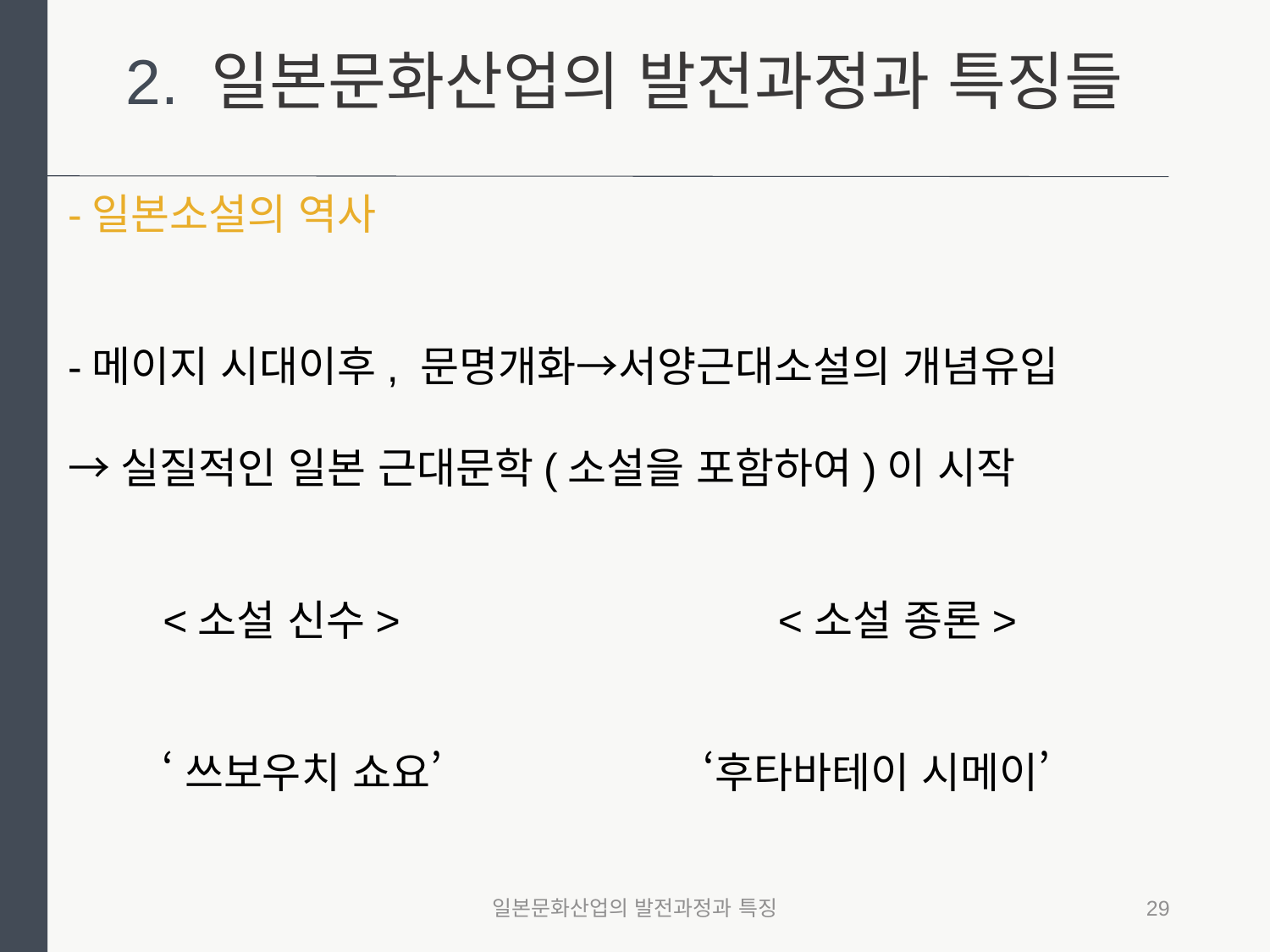

2. 일본문화산업의 발전과정과 특징들
-일본소설의 역사

-메이지 시대이후, 문명개화→서양근대소설의 개념유입

→실질적인 일본 근대문학(소설을 포함하여)이 시작

        <소설 신수>                                <소설 종론>

        ‘쓰보우치 쇼요’                      ‘후타바테이 시메이’
일본문화산업의 발전과정과 특징
29